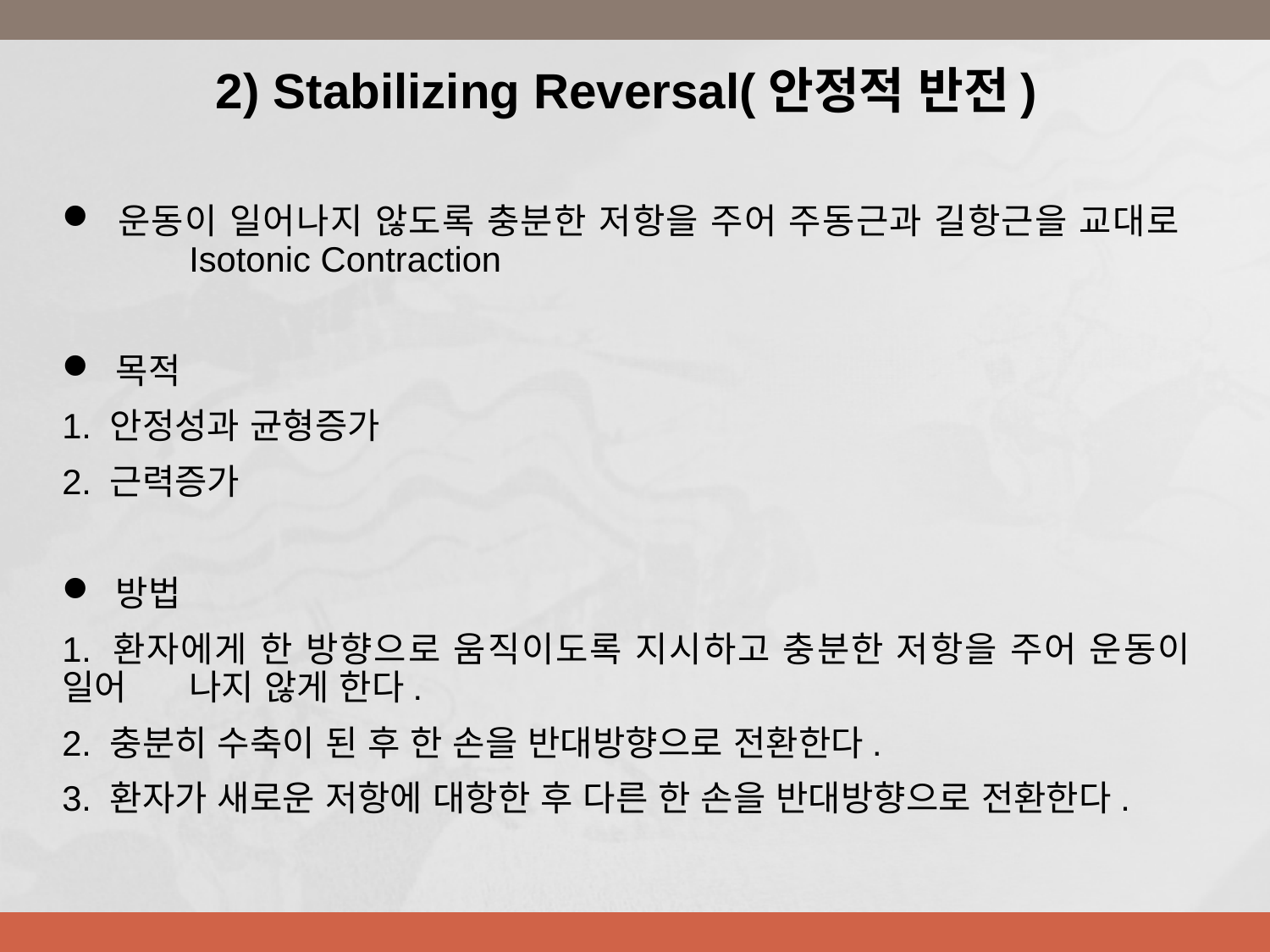

2) Stabilizing Reversal(안정적 반전)

 운동이 일어나지 않도록 충분한 저항을 주어 주동근과 길항근을 교대로  	Isotonic Contraction

 목적
1. 안정성과 균형증가
2. 근력증가

 방법
1. 환자에게 한 방향으로 움직이도록 지시하고 충분한 저항을 주어 운동이 일어	나지 않게 한다.
2. 충분히 수축이 된 후 한 손을 반대방향으로 전환한다.
3. 환자가 새로운 저항에 대항한 후 다른 한 손을 반대방향으로 전환한다.